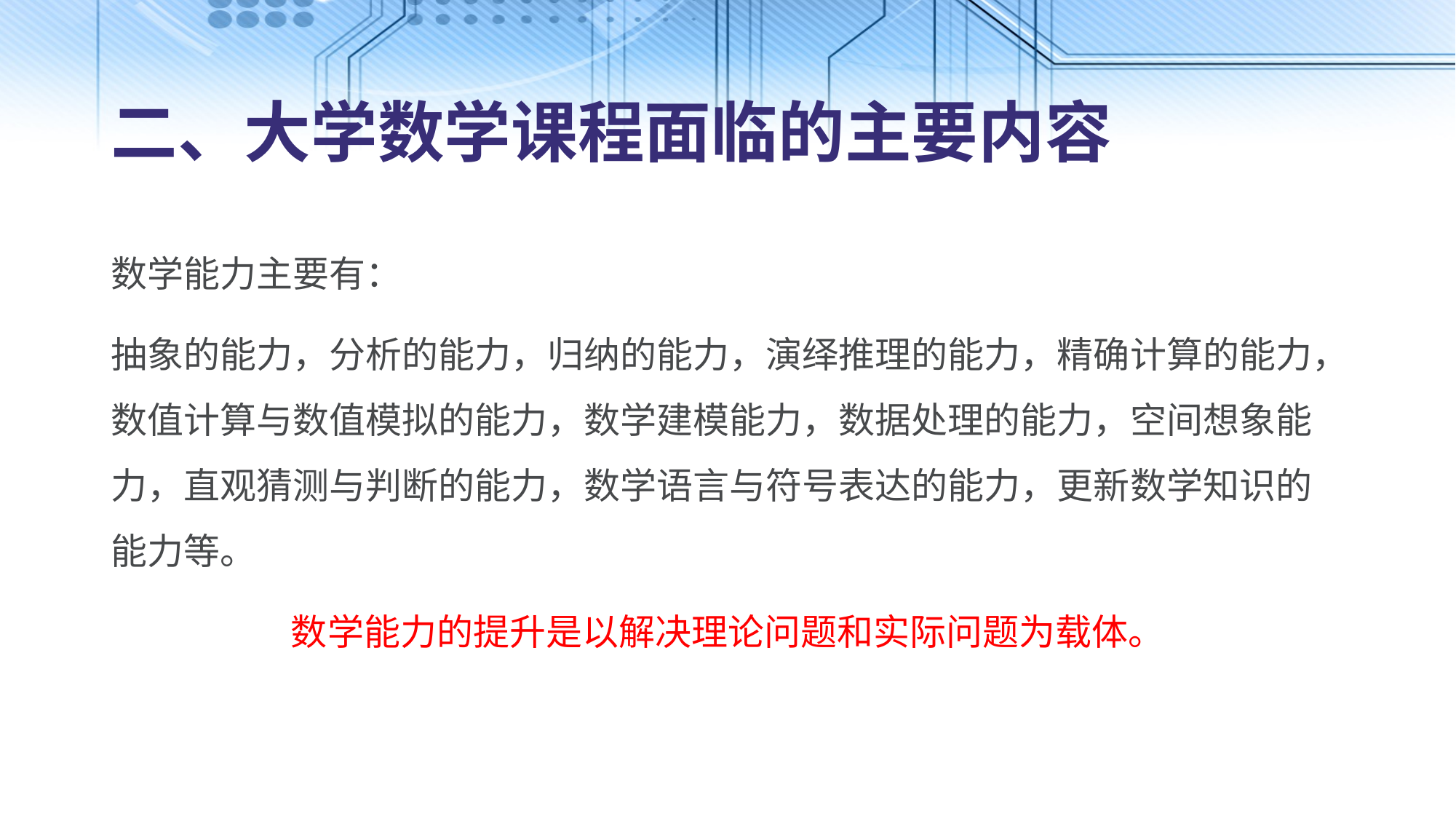

二、大学数学课程面临的主要内容
数学能力主要有：
抽象的能力，分析的能力，归纳的能力，演绎推理的能力，精确计算的能力，数值计算与数值模拟的能力，数学建模能力，数据处理的能力，空间想象能力，直观猜测与判断的能力，数学语言与符号表达的能力，更新数学知识的能力等。
数学能力的提升是以解决理论问题和实际问题为载体。